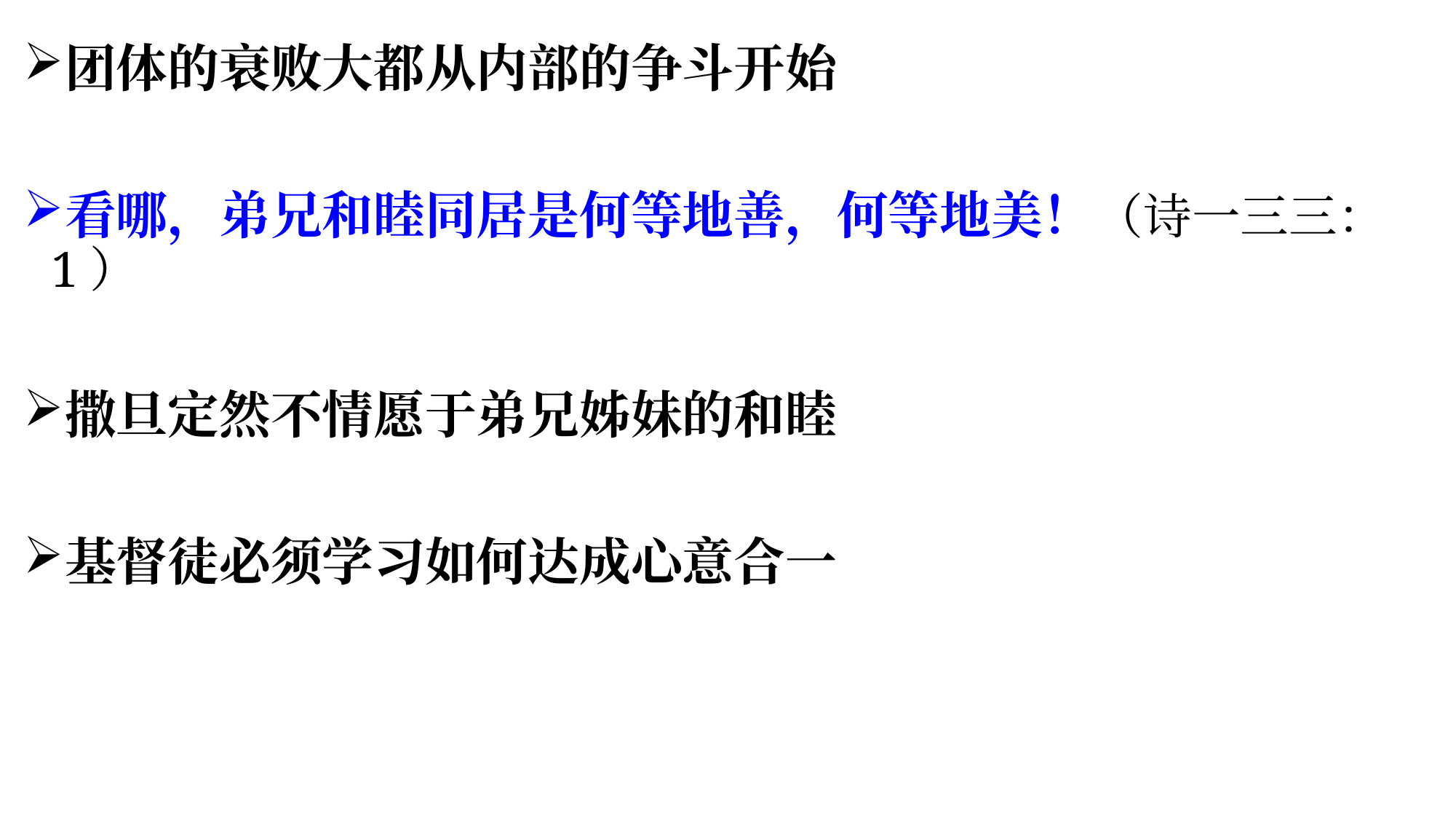

团体的衰败大都从内部的争斗开始

看哪，弟兄和睦同居是何等地善，何等地美！（诗一三三：1）

撒旦定然不情愿于弟兄姊妹的和睦

基督徒必须学习如何达成心意合一